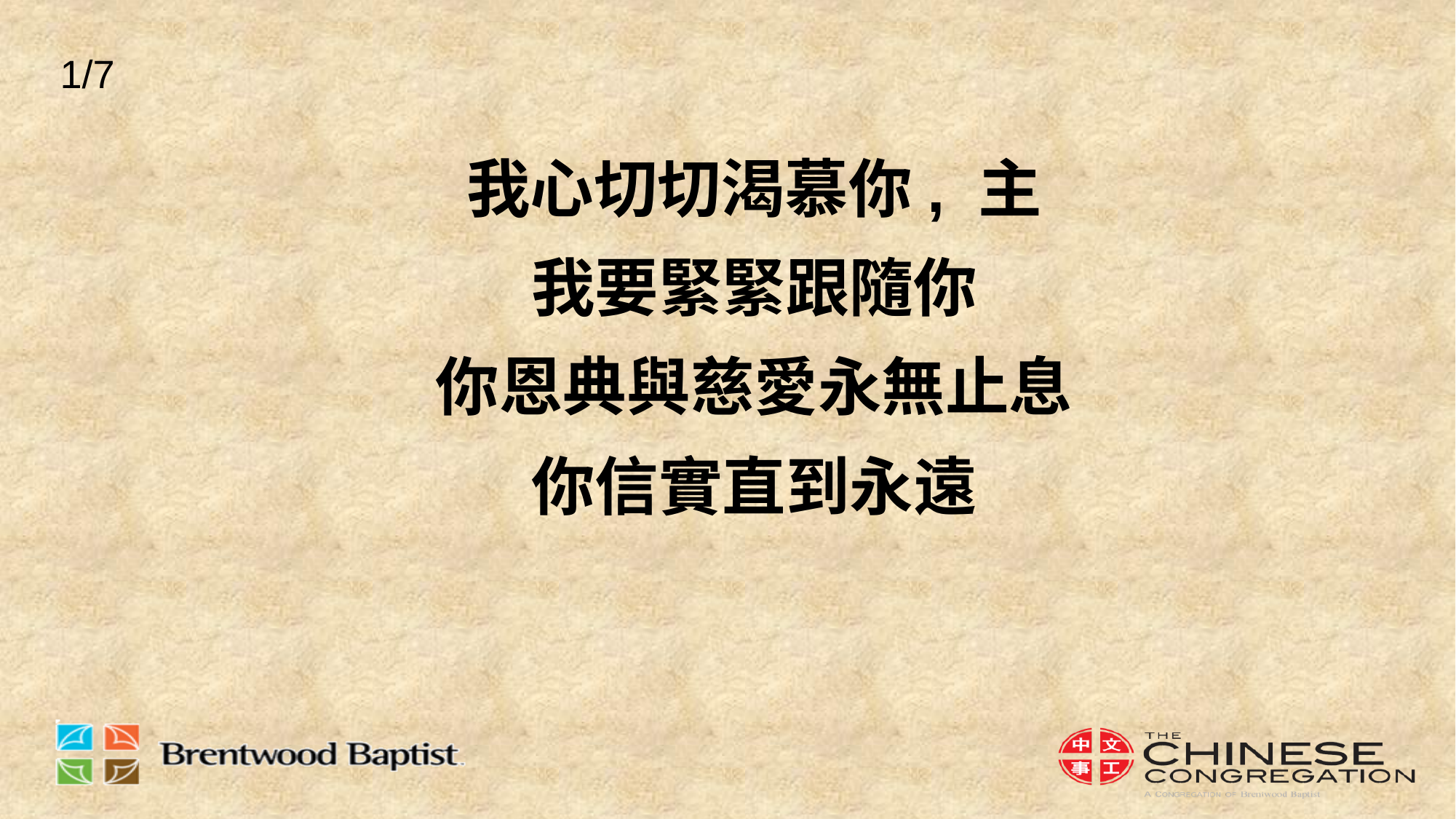

# 我心切切渴慕你, 主
我要緊緊跟隨你
你恩典與慈愛永無止息
你信實直到永遠
1/7